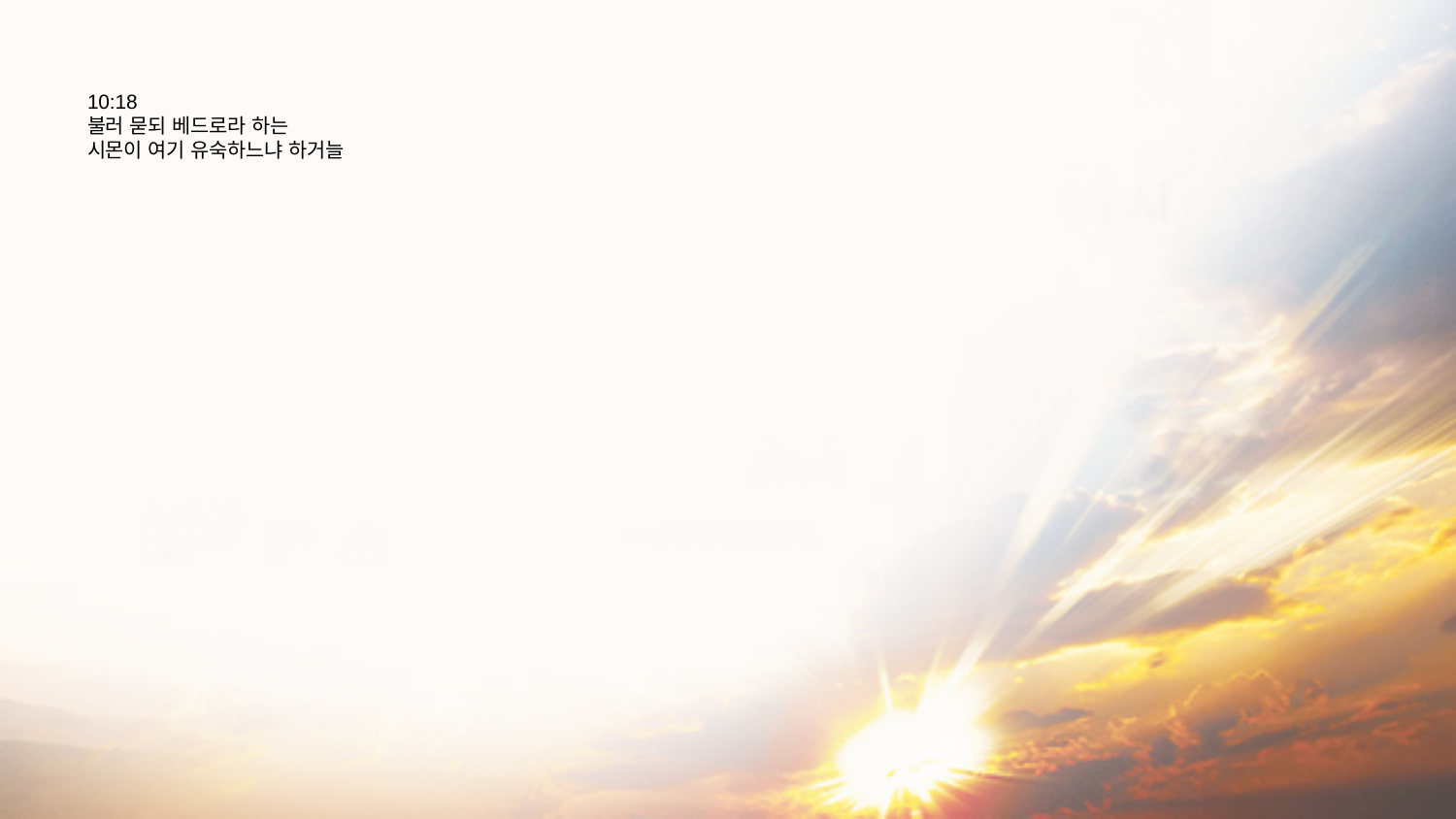

# 10:18 불러 묻되 베드로라 하는 시몬이 여기 유숙하느냐 하거늘